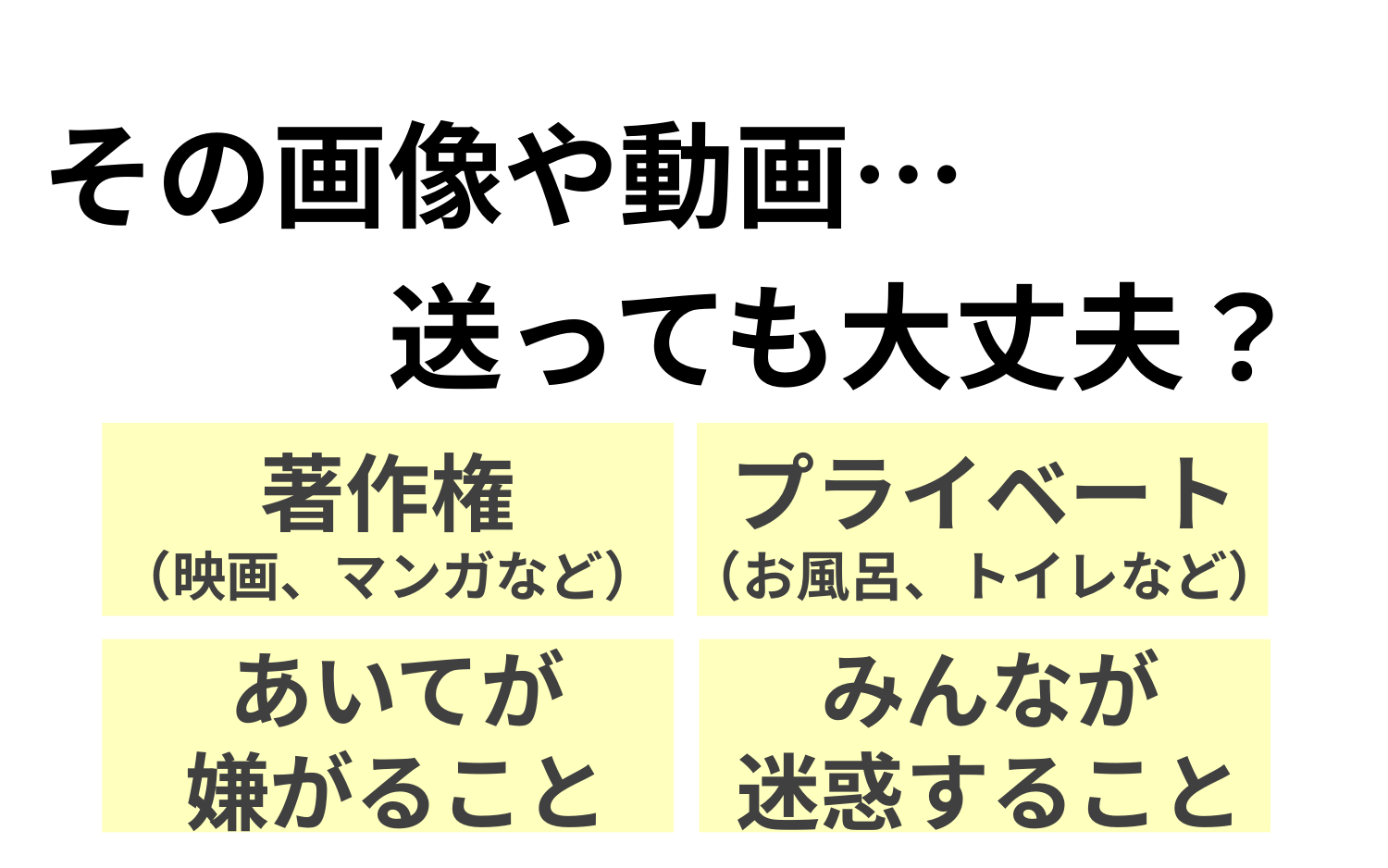

その画像や動画…
　　　送っても大丈夫？

著作権
（映画、マンガなど）
プライベート
（お風呂、トイレなど）
あいてが
嫌がること
みんなが
迷惑すること